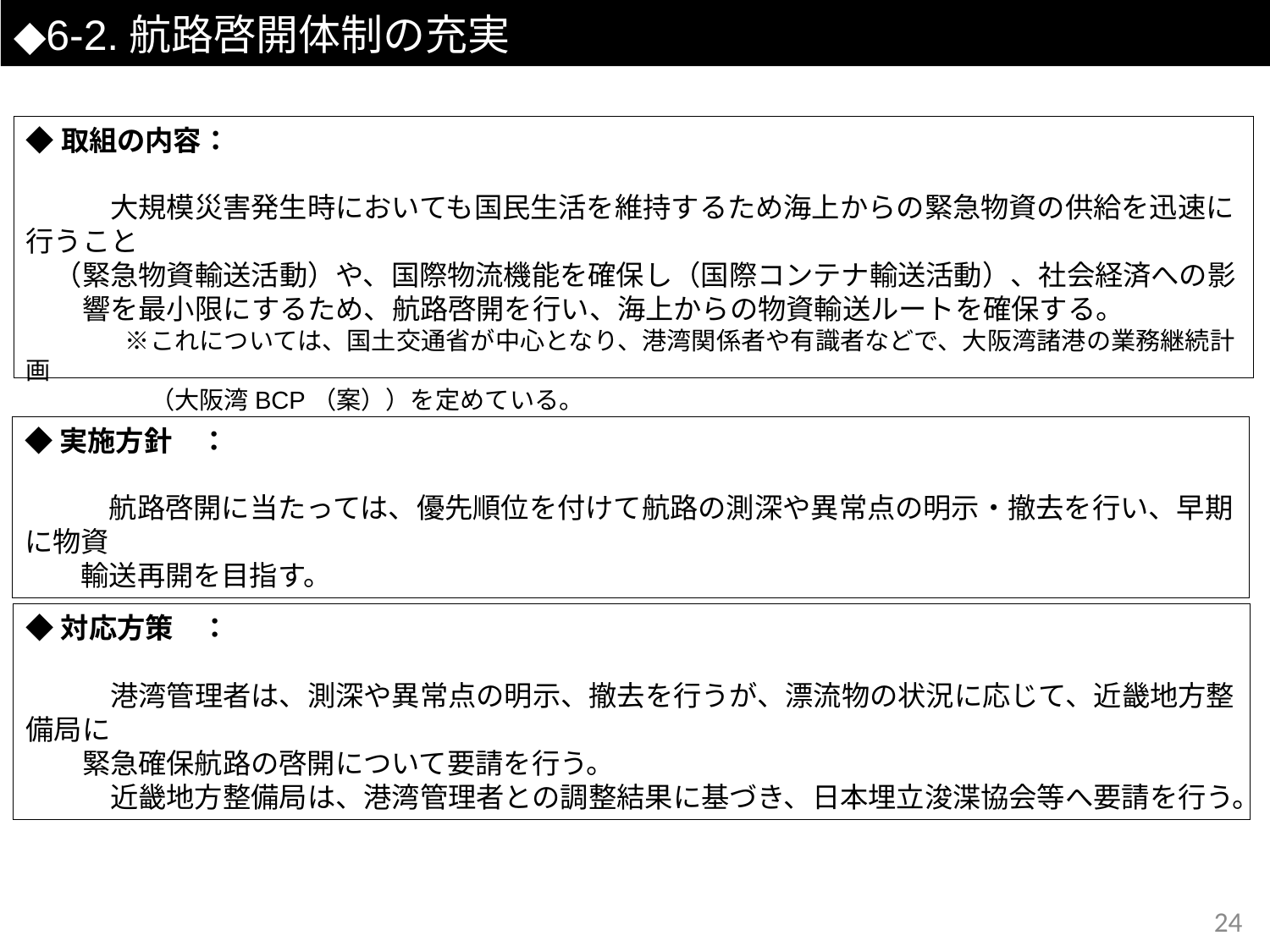

# ◆6-2.航路啓開体制の充実
◆取組の内容：

　　　大規模災害発生時においても国民生活を維持するため海上からの緊急物資の供給を迅速に行うこと
　（緊急物資輸送活動）や、国際物流機能を確保し（国際コンテナ輸送活動）、社会経済への影
　　響を最小限にするため、航路啓開を行い、海上からの物資輸送ルートを確保する。
　　　　※これについては、国土交通省が中心となり、港湾関係者や有識者などで、大阪湾諸港の業務継続計画
　　　　　（大阪湾BCP（案））を定めている。

◆実施方針　：

　　　航路啓開に当たっては、優先順位を付けて航路の測深や異常点の明示・撤去を行い、早期に物資
　　輸送再開を目指す。
◆対応方策　：

　　　港湾管理者は、測深や異常点の明示、撤去を行うが、漂流物の状況に応じて、近畿地方整備局に
　　緊急確保航路の啓開について要請を行う。
　　　近畿地方整備局は、港湾管理者との調整結果に基づき、日本埋立浚渫協会等へ要請を行う。
24